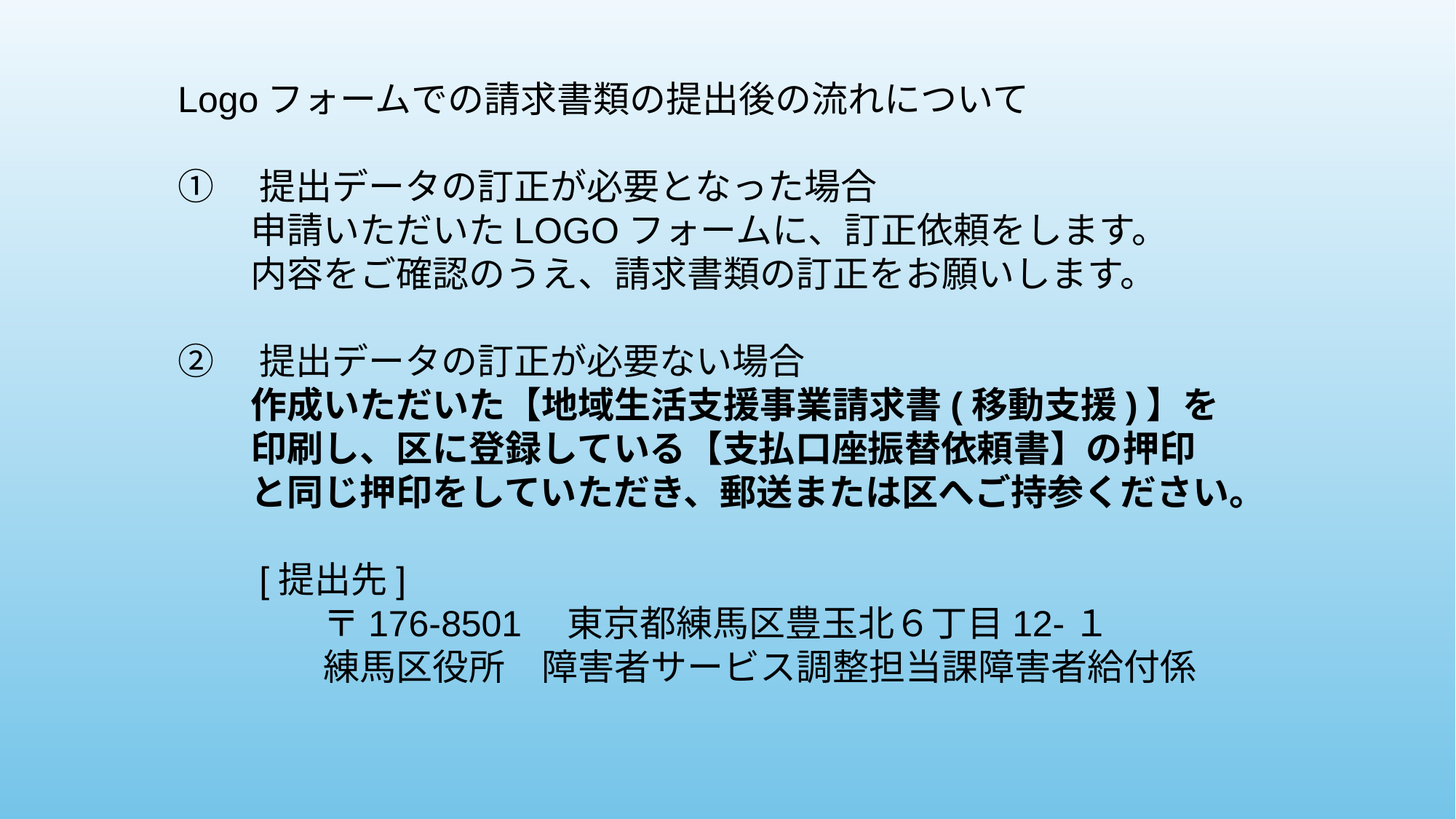

Logoフォームでの請求書類の提出後の流れについて

①　提出データの訂正が必要となった場合
　　申請いただいたLOGOフォームに、訂正依頼をします。
　　内容をご確認のうえ、請求書類の訂正をお願いします。

②　提出データの訂正が必要ない場合
　　作成いただいた【地域生活支援事業請求書(移動支援)】を
　　印刷し、区に登録している【支払口座振替依頼書】の押印
　　と同じ押印をしていただき、郵送または区へご持参ください。

　　[提出先]
　　　　〒176-8501　東京都練馬区豊玉北６丁目12-１
　　　　練馬区役所　障害者サービス調整担当課障害者給付係